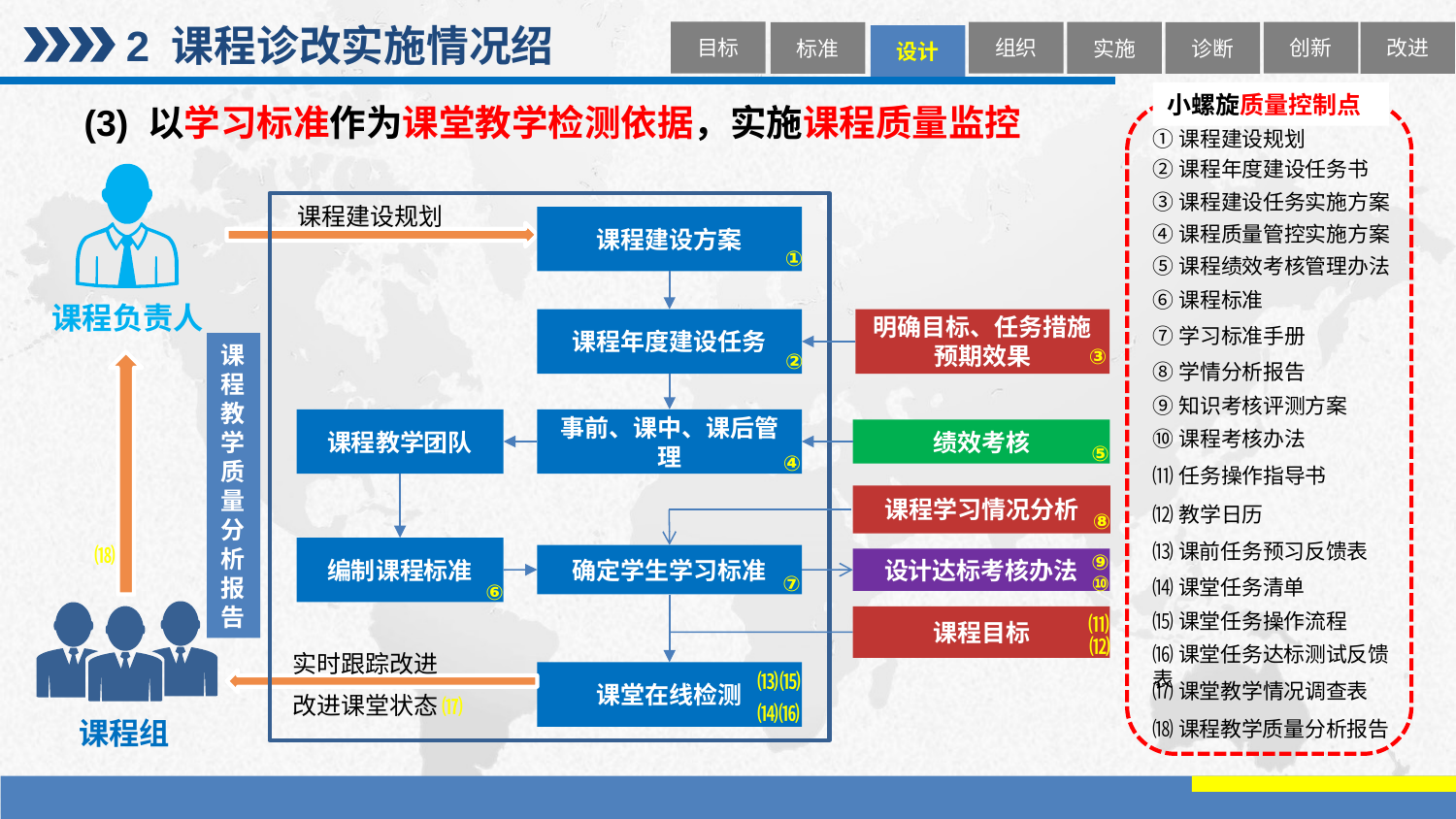

2 课程诊改实施情况绍
目标
组织
创新
改进
实施
标准
诊断
设计

小螺旋质量控制点

(3) 以学习标准作为课堂教学检测依据，实施课程质量监控
①课程建设规划
②课程年度建设任务书

课程负责人
③课程建设任务实施方案

课程建设规划
课程建设方案

课程年度建设任务
明确目标、任务措施预期效果
课程教学团队
事前、课中、课后管理
绩效考核
课程学习情况分析
编制课程标准
确定学生学习标准
设计达标考核办法
课程目标
实时跟踪改进
课堂在线检测

改进课堂状态
④课程质量管控实施方案
①
⑤课程绩效考核管理办法
⑥课程标准
⑦学习标准手册
课程教学质量分析报告
③
②
⑧学情分析报告
⑨知识考核评测方案
⑩课程考核办法
⑤
④
⑾任务操作指导书

⑿教学日历
⑧
⒀课前任务预习反馈表
⒅
⑨
⑦
⑩
⒁课堂任务清单
⑥

课程组
⒂课堂任务操作流程
⑾
⑿
⒃课堂任务达标测试反馈表
⒀
⒂
⒄课堂教学情况调查表
⒄
⒁
⒃
⒅课程教学质量分析报告